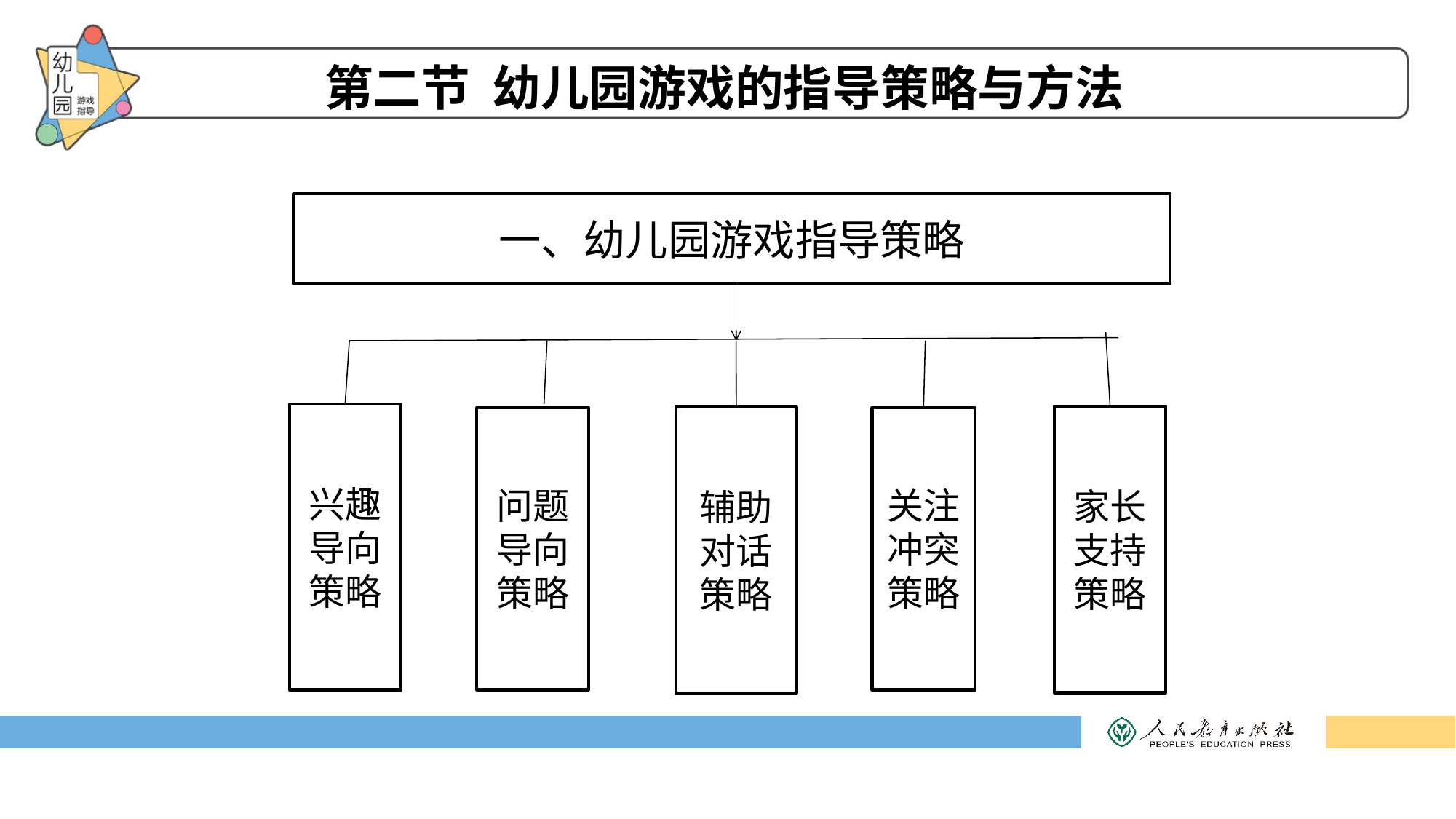

第二节  幼儿园游戏的指导策略与方法
一、幼儿园游戏指导策略
兴趣导向策略
家长支持策略
辅助对话策略
问题导向策略
关注冲突策略